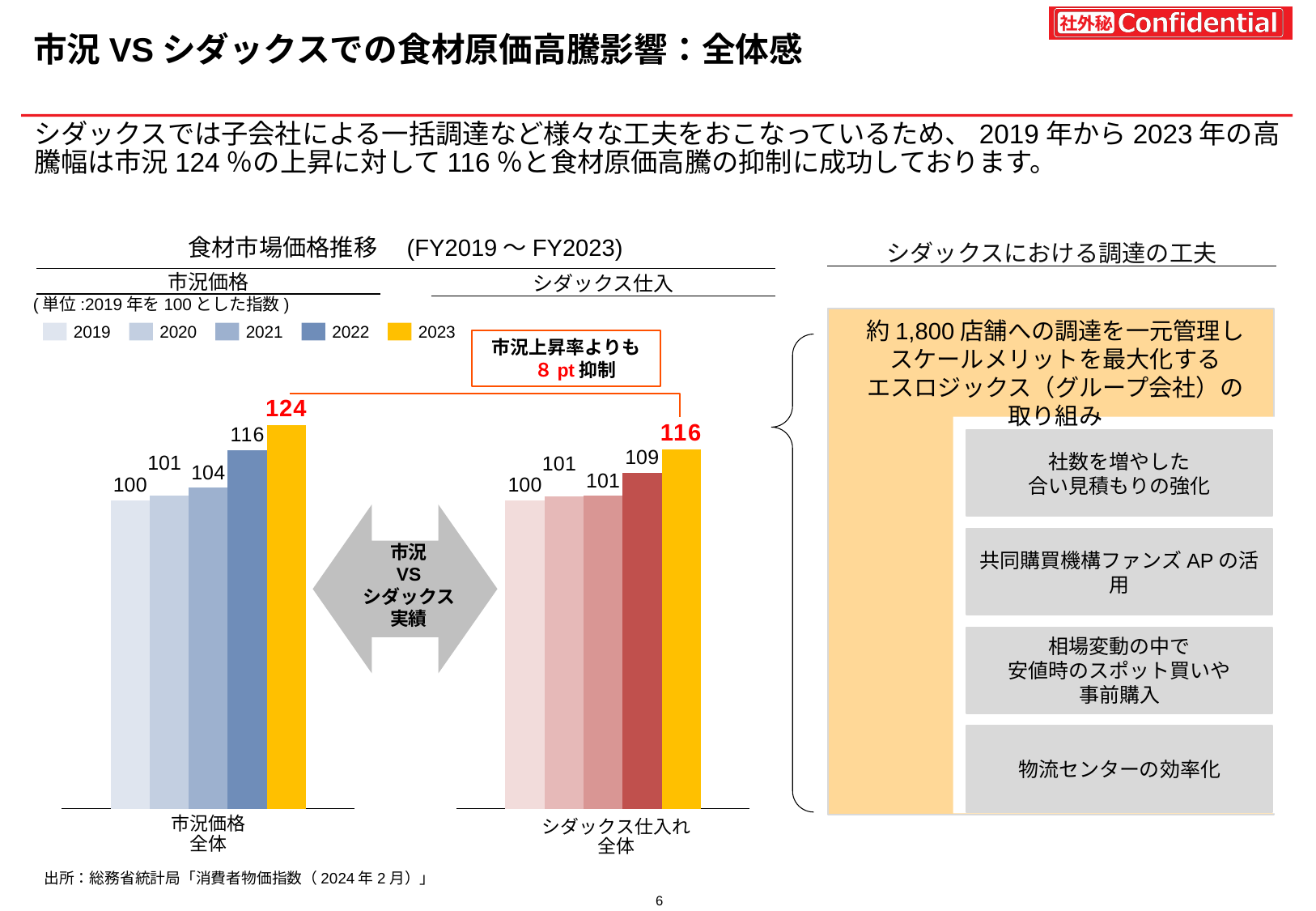

市況VSシダックスでの食材原価高騰影響：全体感

シダックスでは子会社による一括調達など様々な工夫をおこなっているため、2019年から2023年の高騰幅は市況124％の上昇に対して116％と食材原価高騰の抑制に成功しております。
シダックスにおける調達の工夫
食材市場価格推移　(FY2019～FY2023)
市況価格
シダックス仕入
(単位:2019年を100とした指数)

約1,800店舗への調達を一元管理し
スケールメリットを最大化する
エスロジックス（グループ会社）の取り組み

2019
2020
2021
2022
2023
市況上昇率よりも　８pt抑制

### Chart

| Category |  |  |  |  |  |
|---|---|---|---|---|---|

### Chart

| Category |  |  |  |  |  |
|---|---|---|---|---|---|

社数を増やした
合い見積もりの強化

共同購買機構ファンズAPの活用
市況
VS
シダックス
実績
相場変動の中で
安値時のスポット買いや
事前購入
物流センターの効率化
市況価格
全体
シダックス仕入れ
全体
出所：総務省統計局「消費者物価指数（2024年2月）」
6